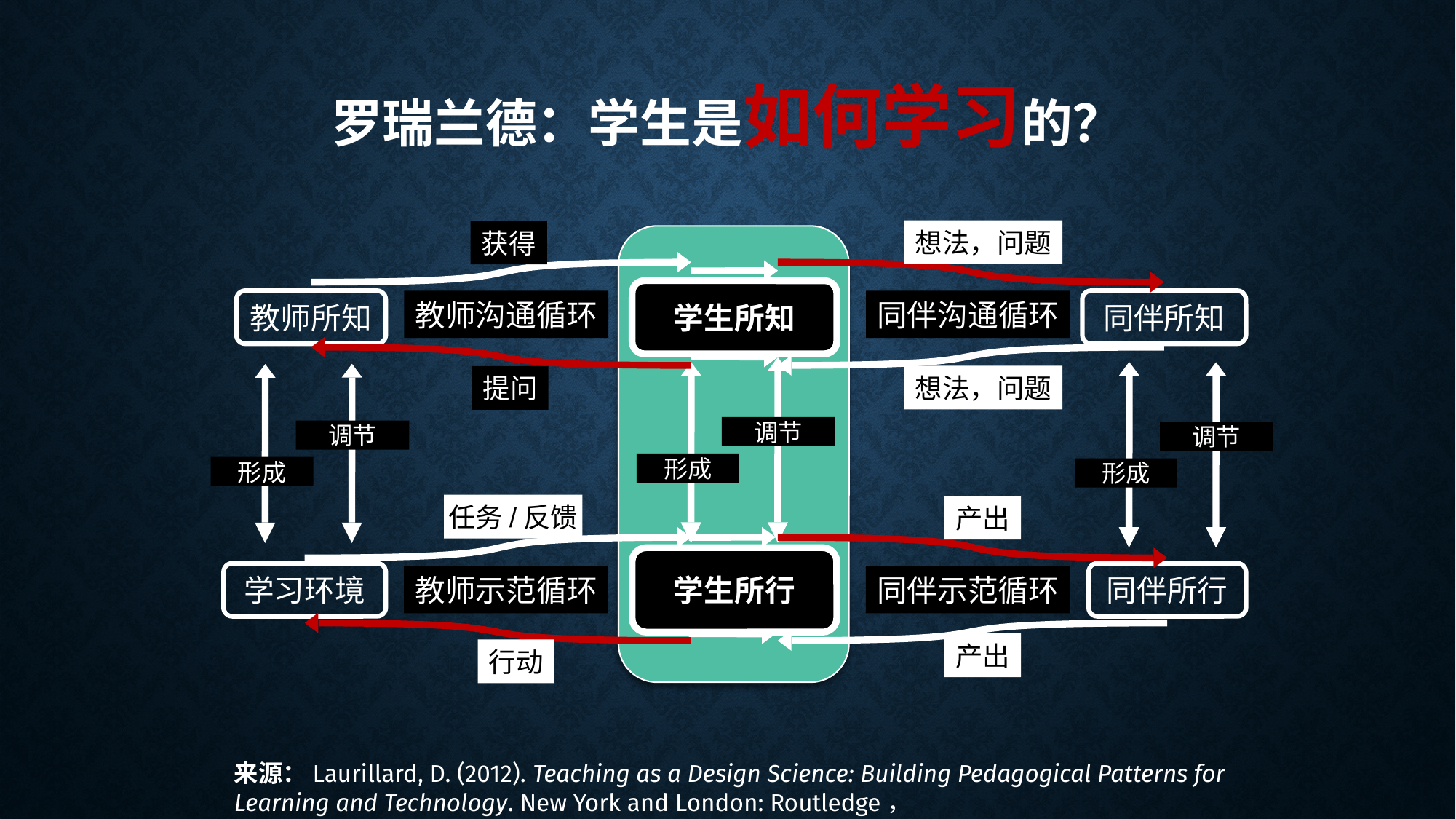

罗瑞兰德：学生是如何学习的？
想法，问题
同伴沟通循环
同伴所知
想法，问题
获得
学生所知
教师所知
教师沟通循环
提问

调节
形成
学生所行
调节
形成
调节
形成
任务/反馈
学习环境
教师示范循环
行动
产出
同伴所行
同伴示范循环
产出
来源：Laurillard, D. (2012). Teaching as a Design Science: Building Pedagogical Patterns for Learning and Technology. New York and London: Routledge，